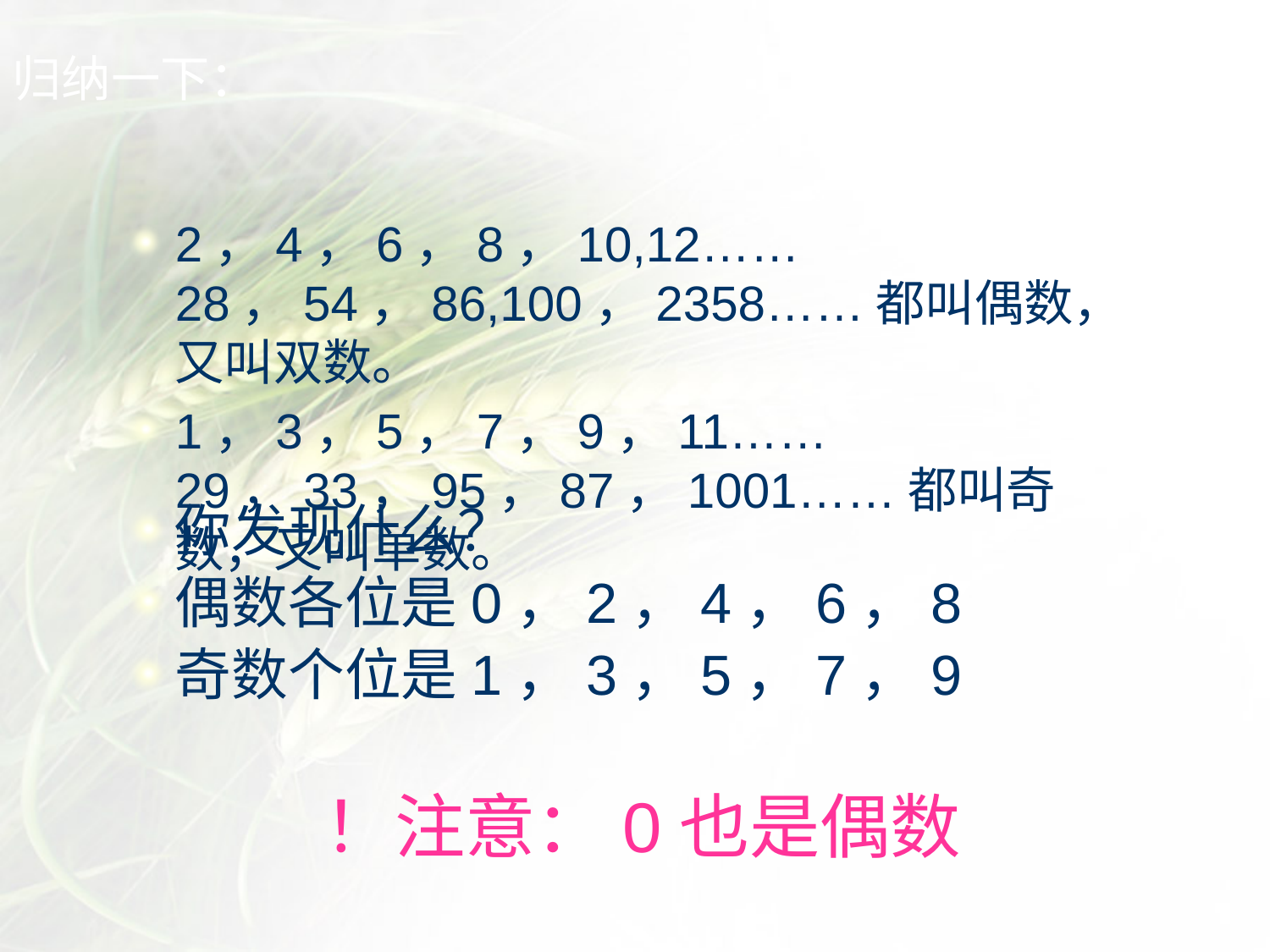

# 归纳一下：
2，4，6，8，10,12……28，54，86,100，2358……都叫偶数，又叫双数。
1，3，5，7，9，11……29，33，95，87，1001……都叫奇数，又叫单数。
你发现什么？
偶数各位是0，2，4，6，8
奇数个位是1，3，5，7，9

！注意：0也是偶数